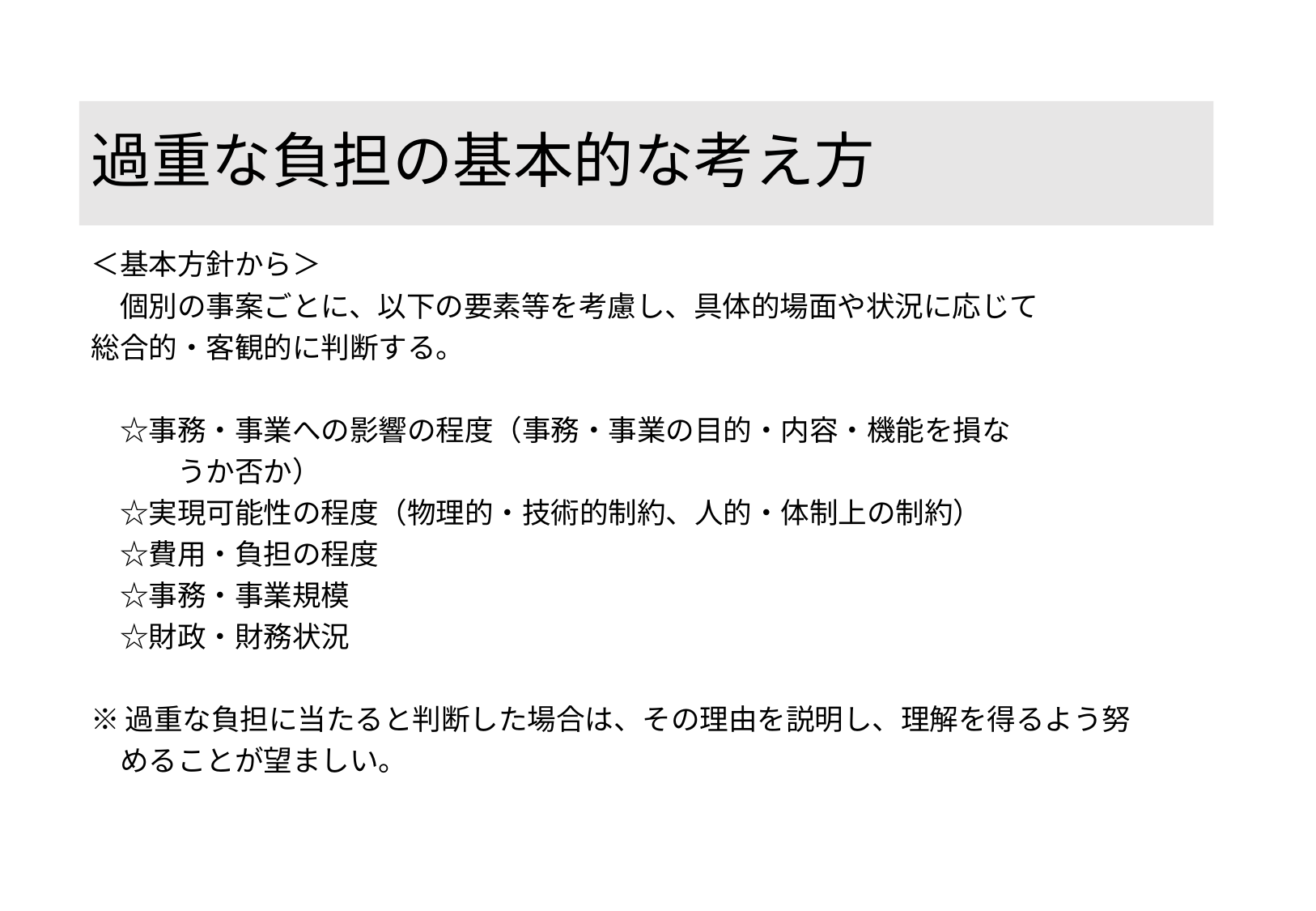

# 過重な負担の基本的な考え方
＜基本方針から＞
　個別の事案ごとに、以下の要素等を考慮し、具体的場面や状況に応じて
総合的・客観的に判断する。

　☆事務・事業への影響の程度（事務・事業の目的・内容・機能を損な
　　　うか否か）
　☆実現可能性の程度（物理的・技術的制約、人的・体制上の制約）
　☆費用・負担の程度
　☆事務・事業規模
　☆財政・財務状況

※過重な負担に当たると判断した場合は、その理由を説明し、理解を得るよう努
　めることが望ましい。